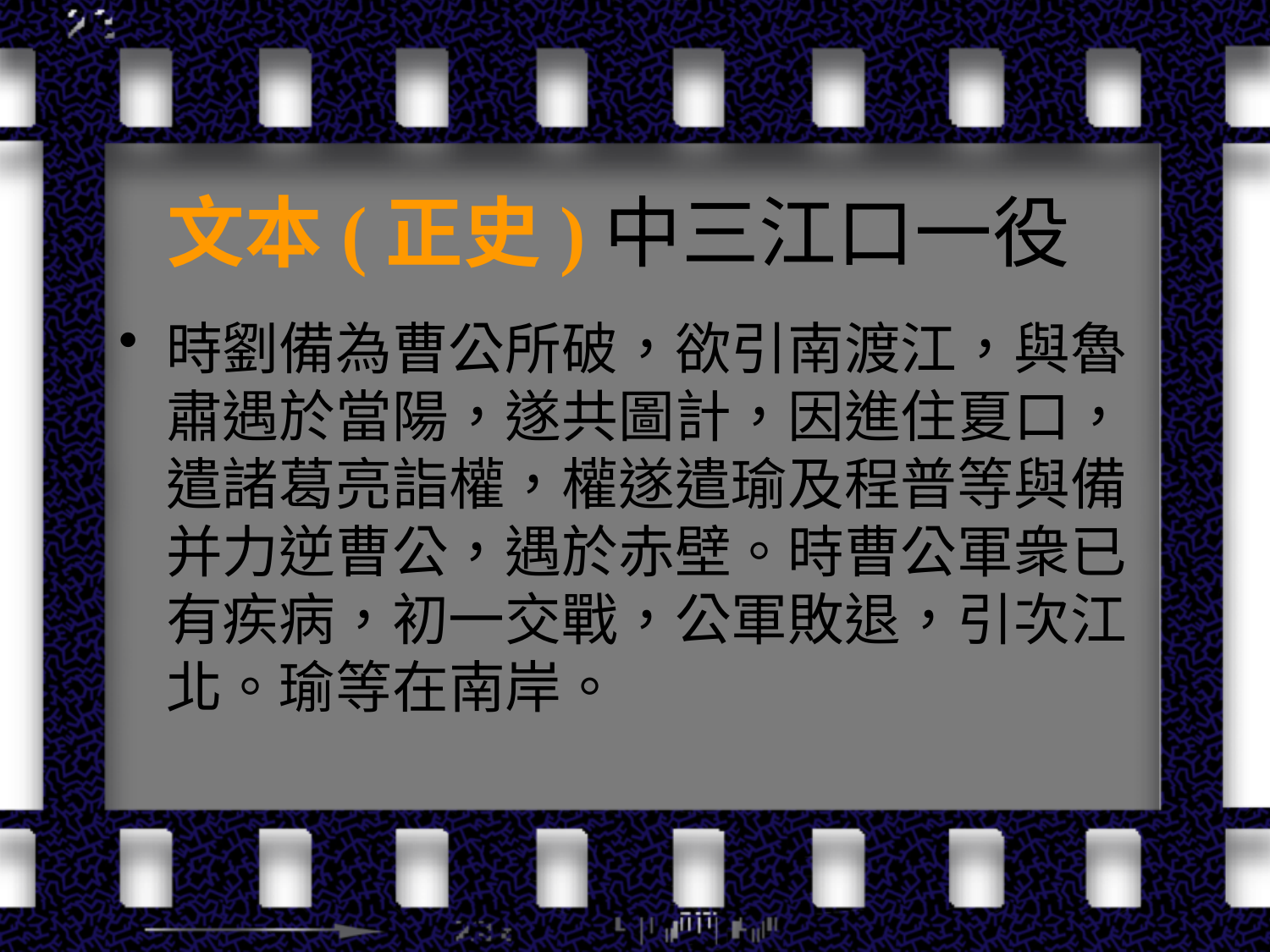

# 文本(正史)中三江口一役
時劉備為曹公所破，欲引南渡江，與魯肅遇於當陽，遂共圖計，因進住夏口，遣諸葛亮詣權，權遂遣瑜及程普等與備并力逆曹公，遇於赤壁。時曹公軍衆已有疾病，初一交戰，公軍敗退，引次江北。瑜等在南岸。